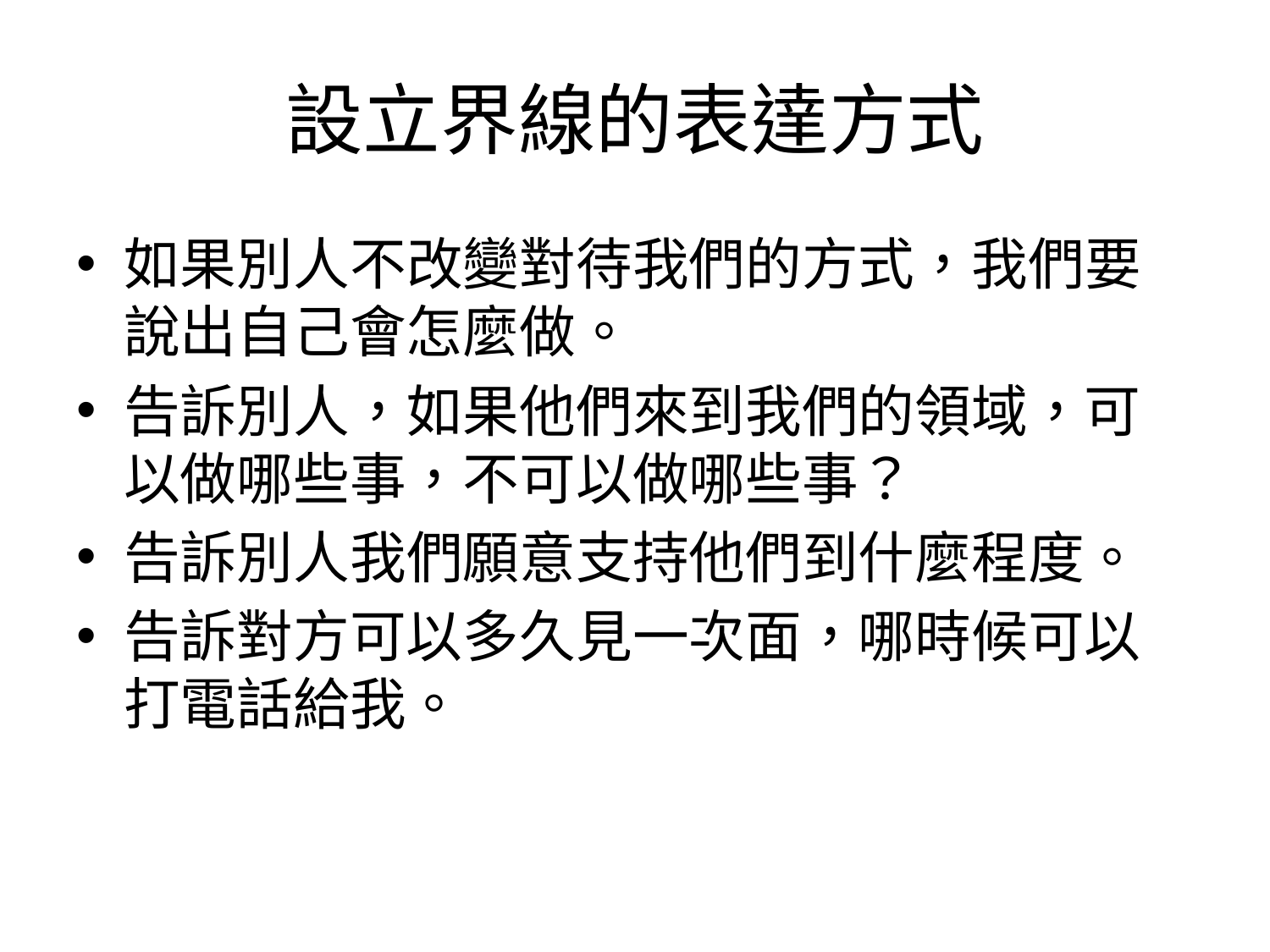

# 設立界線的表達方式
如果別人不改變對待我們的方式，我們要說出自己會怎麼做。
告訴別人，如果他們來到我們的領域，可以做哪些事，不可以做哪些事？
告訴別人我們願意支持他們到什麼程度。
告訴對方可以多久見一次面，哪時候可以打電話給我。